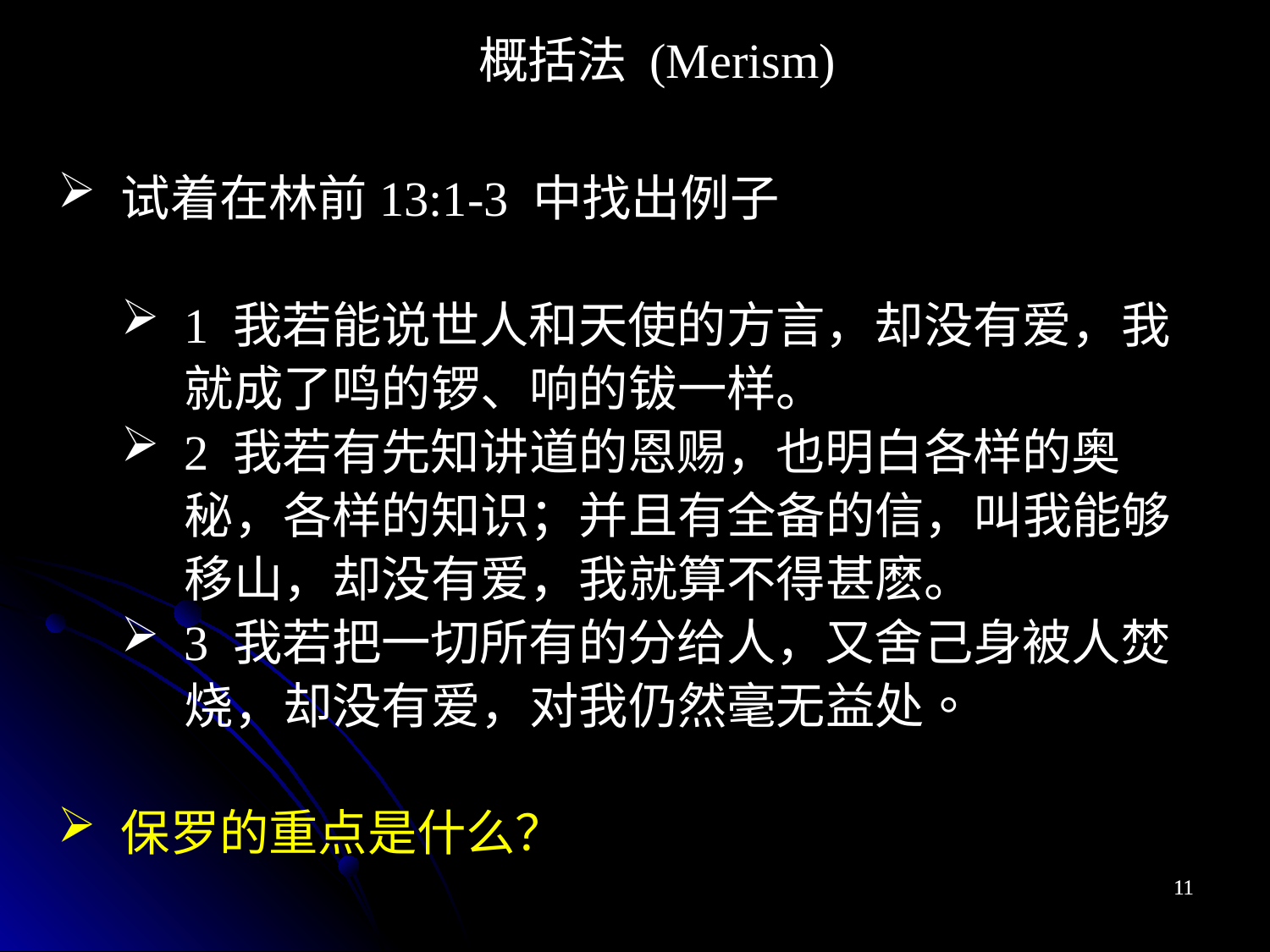

概括法 (Merism)
试着在林前13:1-3 中找出例子

1 我若能说世人和天使的方言，却没有爱，我就成了鸣的锣、响的钹一样。
2 我若有先知讲道的恩赐，也明白各样的奥秘，各样的知识；并且有全备的信，叫我能够移山，却没有爱，我就算不得甚麽。
3 我若把一切所有的分给人，又舍己身被人焚烧，却没有爱，对我仍然毫无益处。

保罗的重点是什么？
11
11